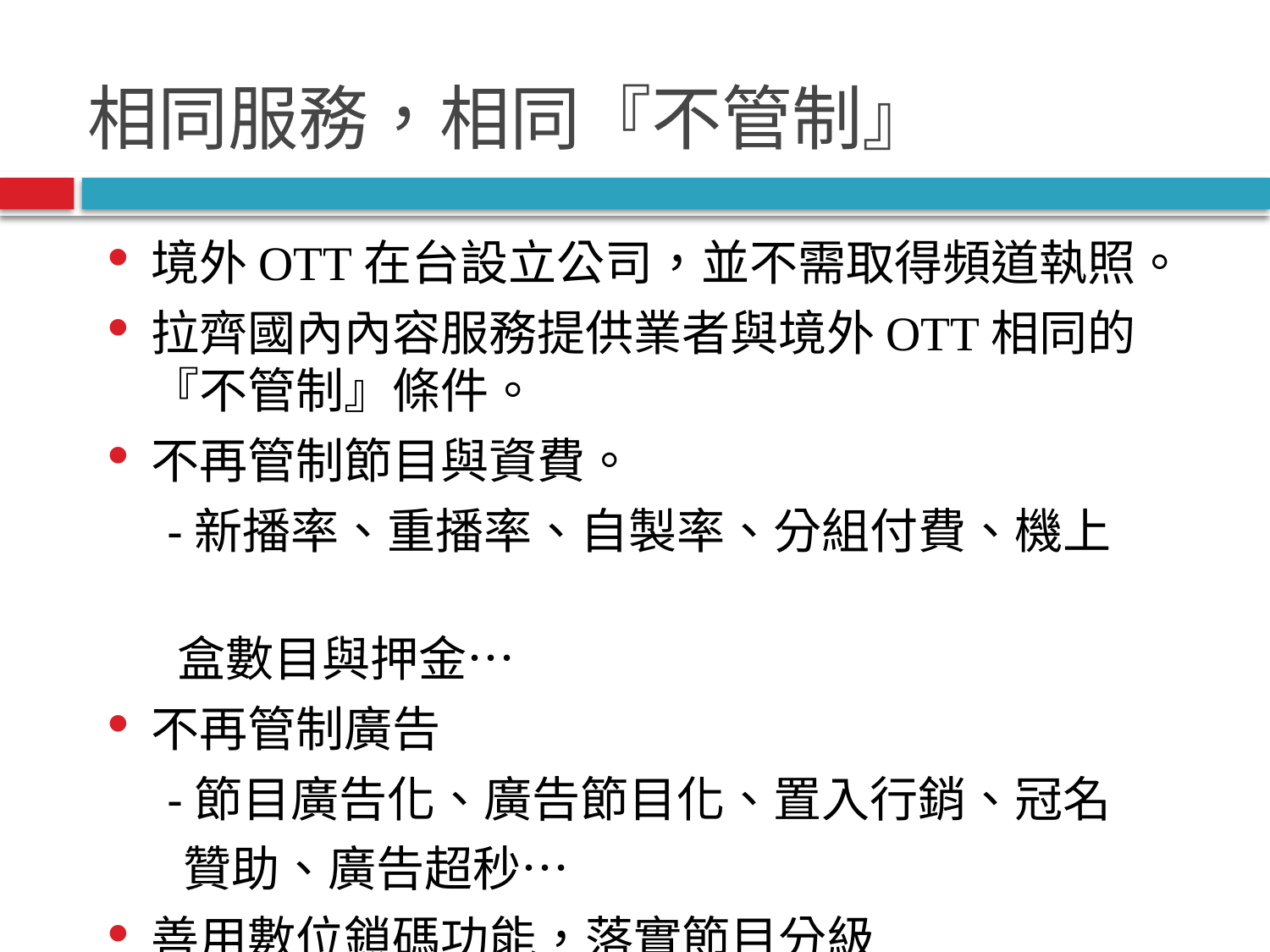

相同服務，相同『不管制』

境外OTT在台設立公司，並不需取得頻道執照。
拉齊國內內容服務提供業者與境外OTT相同的『不管制』條件。
不再管制節目與資費。
　-新播率、重播率、自製率、分組付費、機上
　  盒數目與押金…
不再管制廣告
　-節目廣告化、廣告節目化、置入行銷、冠名
      贊助、廣告超秒…
善用數位鎖碼功能，落實節目分級